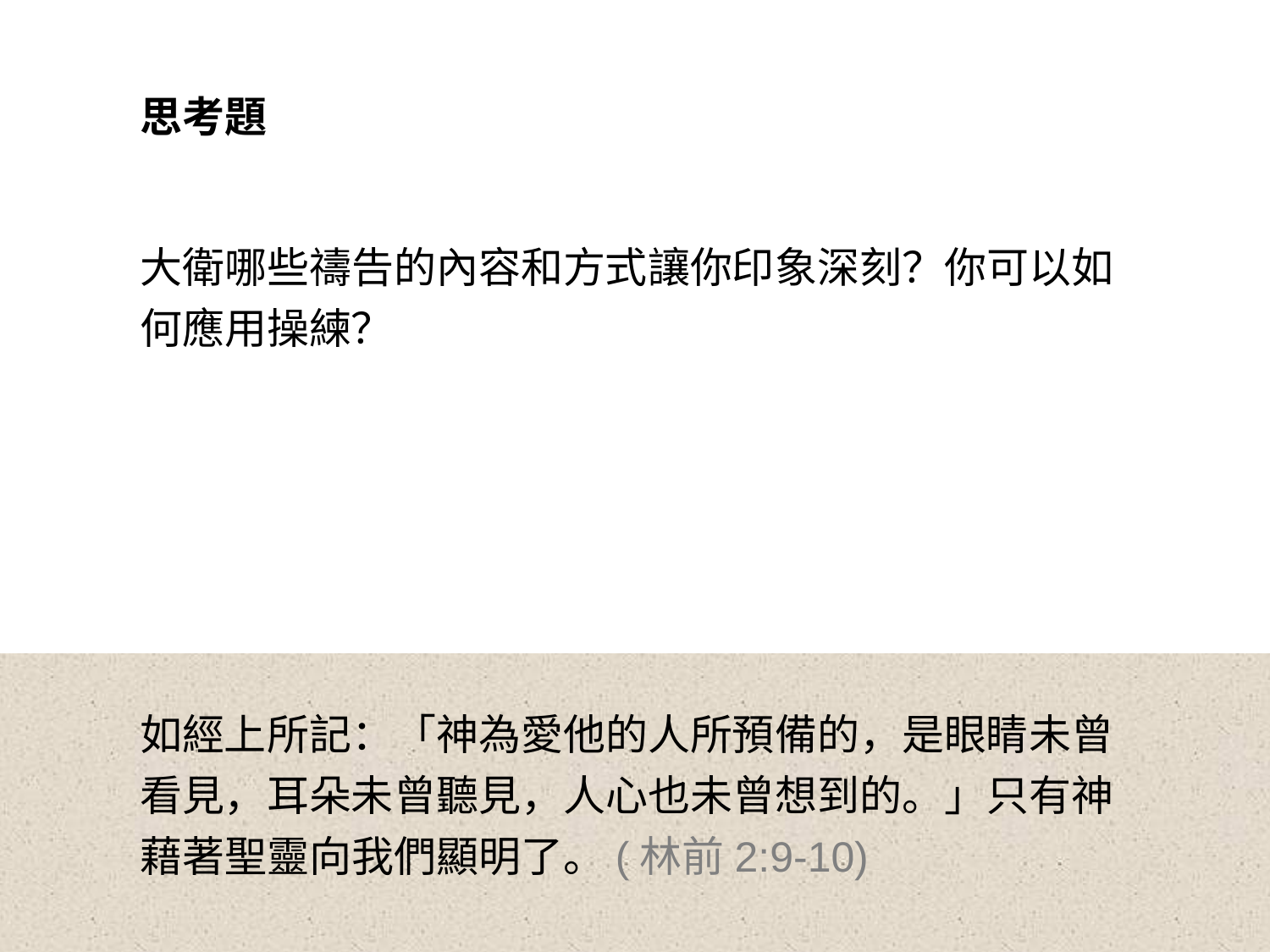

思考題

大衛哪些禱告的內容和方式讓你印象深刻？你可以如何應用操練？

如經上所記：「神為愛他的人所預備的，是眼睛未曾看見，耳朵未曾聽見，人心也未曾想到的。」只有神藉著聖靈向我們顯明了。(林前2:9-10)